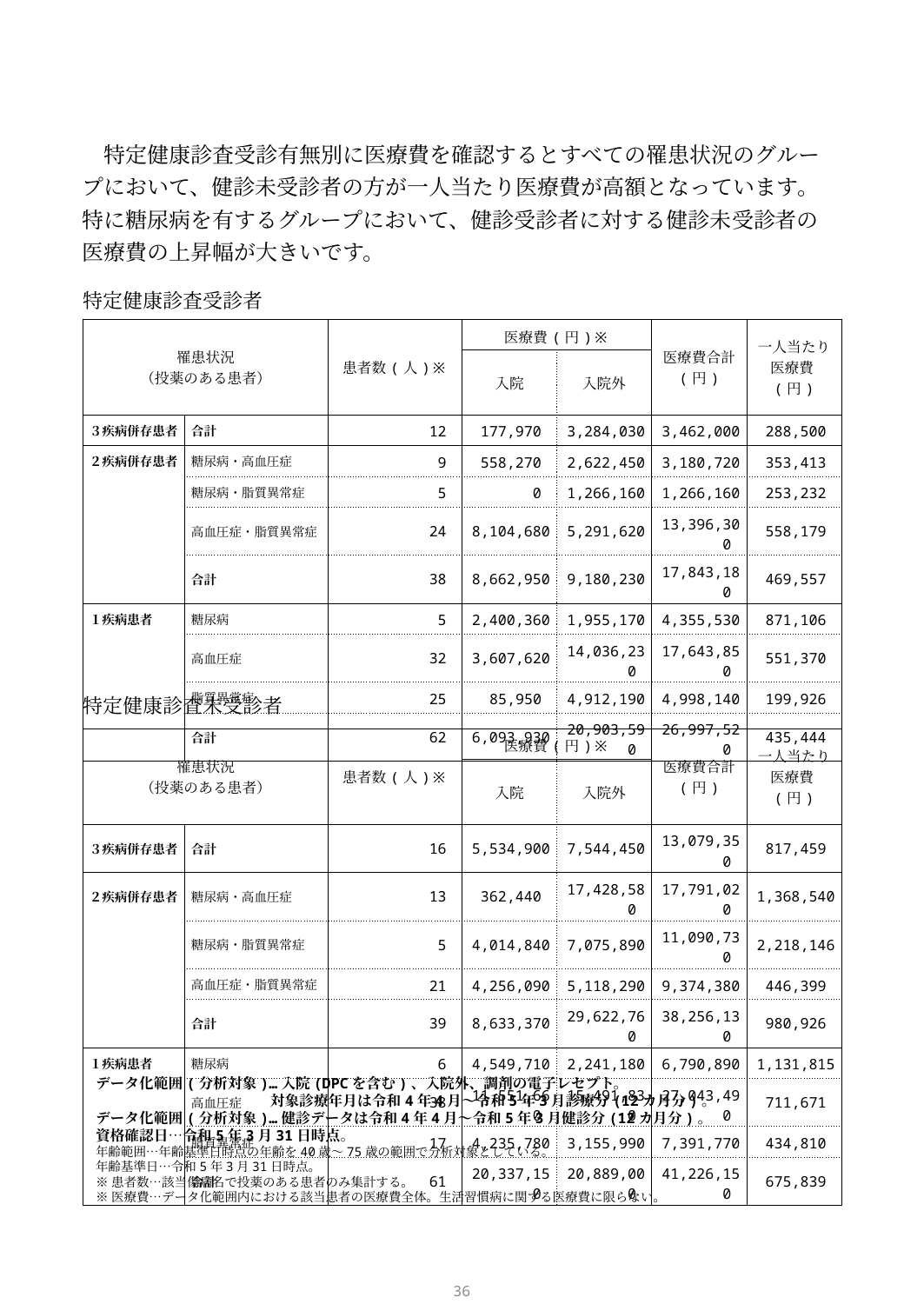

特定健康診査受診有無別に医療費を確認するとすべての罹患状況のグループにおいて、健診未受診者の方が一人当たり医療費が高額となっています。特に糖尿病を有するグループにおいて、健診受診者に対する健診未受診者の医療費の上昇幅が大きいです。
特定健康診査受診者
| 罹患状況 （投薬のある患者） |  | 患者数(人)※ | 医療費(円)※ |  | 医療費合計 (円) | 一人当たり 医療費(円) |
| --- | --- | --- | --- | --- | --- | --- |
|  |  |  | 入院 | 入院外 |  |  |
| ３疾病併存患者 | 合計 | 12 | 177,970 | 3,284,030 | 3,462,000 | 288,500 |
| ２疾病併存患者 | 糖尿病・高血圧症 | 9 | 558,270 | 2,622,450 | 3,180,720 | 353,413 |
|  | 糖尿病・脂質異常症 | 5 | 0 | 1,266,160 | 1,266,160 | 253,232 |
|  | 高血圧症・脂質異常症 | 24 | 8,104,680 | 5,291,620 | 13,396,300 | 558,179 |
|  | 合計 | 38 | 8,662,950 | 9,180,230 | 17,843,180 | 469,557 |
| １疾病患者 | 糖尿病 | 5 | 2,400,360 | 1,955,170 | 4,355,530 | 871,106 |
|  | 高血圧症 | 32 | 3,607,620 | 14,036,230 | 17,643,850 | 551,370 |
|  | 脂質異常症 | 25 | 85,950 | 4,912,190 | 4,998,140 | 199,926 |
|  | 合計 | 62 | 6,093,930 | 20,903,590 | 26,997,520 | 435,444 |
特定健康診査未受診者
| 罹患状況 （投薬のある患者） |  | 患者数(人)※ | 医療費(円)※ |  | 医療費合計 (円) | 一人当たり 医療費(円) |
| --- | --- | --- | --- | --- | --- | --- |
|  |  |  | 入院 | 入院外 |  |  |
| ３疾病併存患者 | 合計 | 16 | 5,534,900 | 7,544,450 | 13,079,350 | 817,459 |
| ２疾病併存患者 | 糖尿病・高血圧症 | 13 | 362,440 | 17,428,580 | 17,791,020 | 1,368,540 |
|  | 糖尿病・脂質異常症 | 5 | 4,014,840 | 7,075,890 | 11,090,730 | 2,218,146 |
|  | 高血圧症・脂質異常症 | 21 | 4,256,090 | 5,118,290 | 9,374,380 | 446,399 |
|  | 合計 | 39 | 8,633,370 | 29,622,760 | 38,256,130 | 980,926 |
| １疾病患者 | 糖尿病 | 6 | 4,549,710 | 2,241,180 | 6,790,890 | 1,131,815 |
|  | 高血圧症 | 38 | 11,551,660 | 15,491,830 | 27,043,490 | 711,671 |
|  | 脂質異常症 | 17 | 4,235,780 | 3,155,990 | 7,391,770 | 434,810 |
|  | 合計 | 61 | 20,337,150 | 20,889,000 | 41,226,150 | 675,839 |
データ化範囲(分析対象)…入院(DPCを含む)、入院外、調剤の電子レセプト。
　　　　　　　　　　　　対象診療年月は令和4年4月～令和5年3月診療分(12カ月分)。
データ化範囲(分析対象)…健診データは令和4年4月～令和5年3月健診分(12カ月分)。
資格確認日…令和5年3月31日時点。
年齢範囲…年齢基準日時点の年齢を40歳～75歳の範囲で分析対象としている。
年齢基準日…令和5年3月31日時点。
※患者数…該当傷病名で投薬のある患者のみ集計する。
※医療費…データ化範囲内における該当患者の医療費全体。生活習慣病に関する医療費に限らない。
36